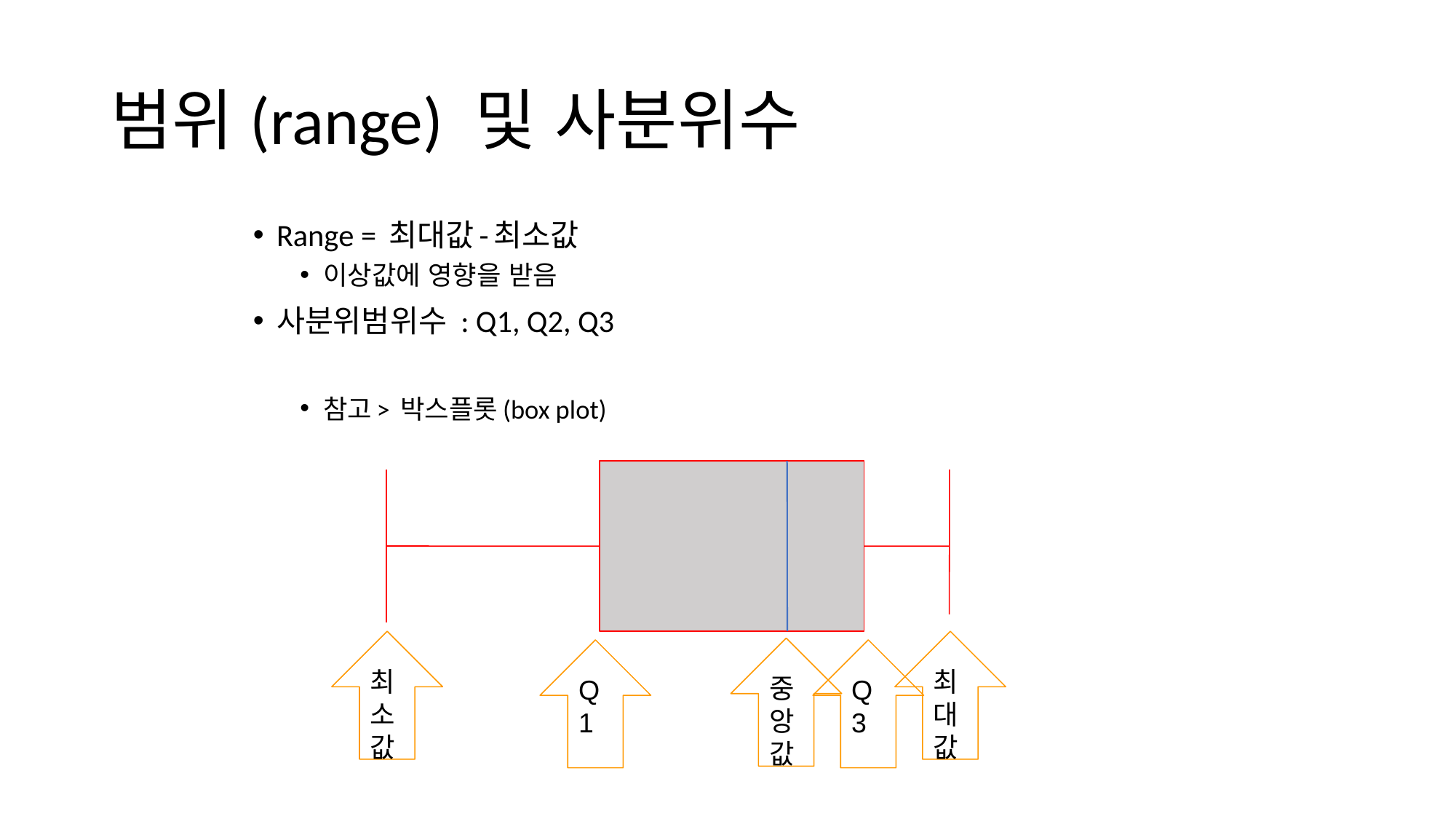

# 범위(range) 및 사분위수
Range = 최대값-최소값
이상값에 영향을 받음
사분위범위수 : Q1, Q2, Q3

참고> 박스플롯(box plot)

최소값
최대값
중앙값
Q1
Q3